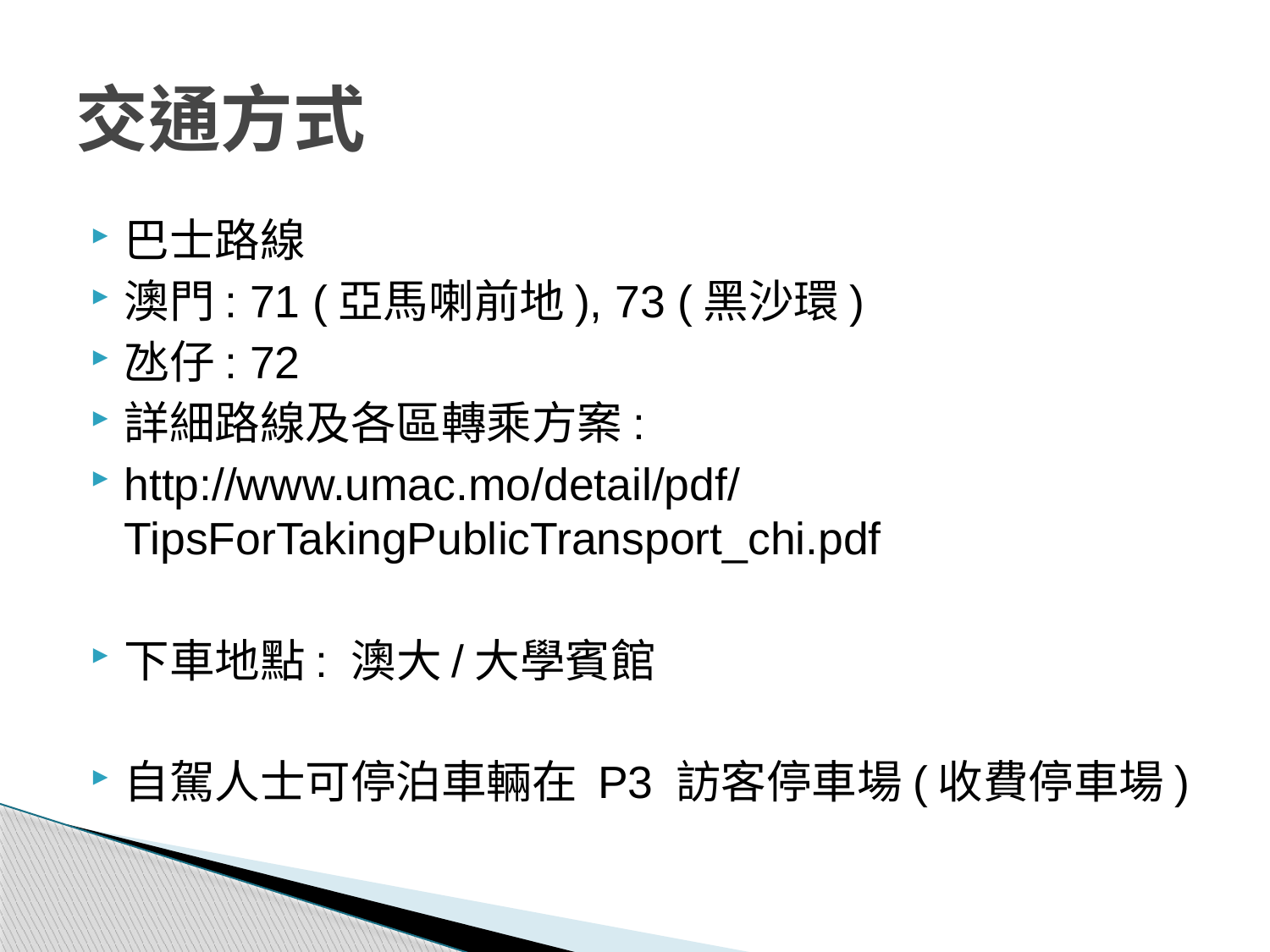

# 交通方式
巴士路線
澳門: 71 (亞馬喇前地), 73 (黑沙環)
氹仔: 72
詳細路線及各區轉乘方案:
http://www.umac.mo/detail/pdf/TipsForTakingPublicTransport_chi.pdf

下車地點: 澳大/大學賓館

自駕人士可停泊車輛在 P3 訪客停車場(收費停車場)